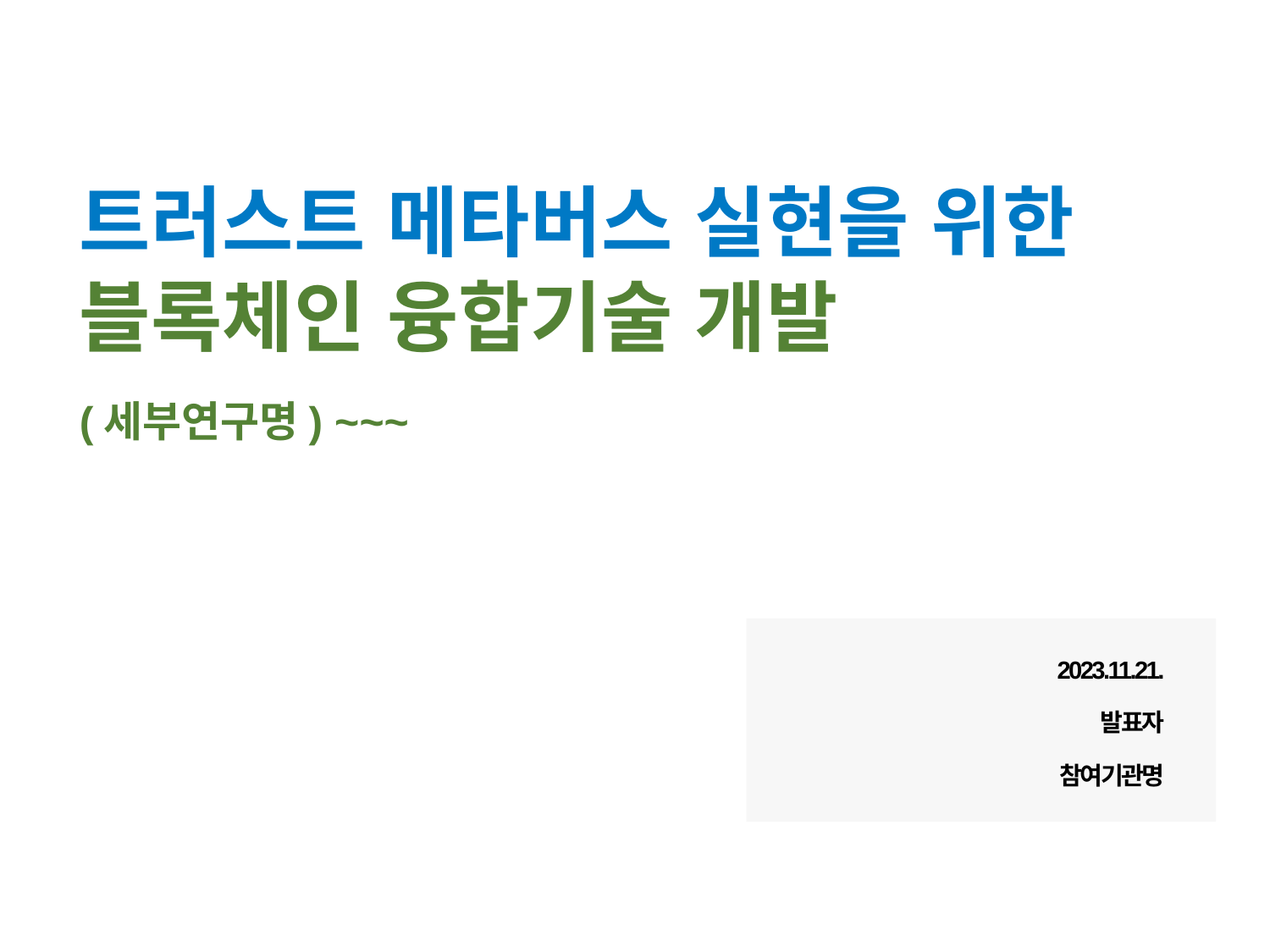

트러스트 메타버스 실현을 위한
블록체인 융합기술 개발
(세부연구명) ~~~

2023.11.21.
발표자
참여기관명